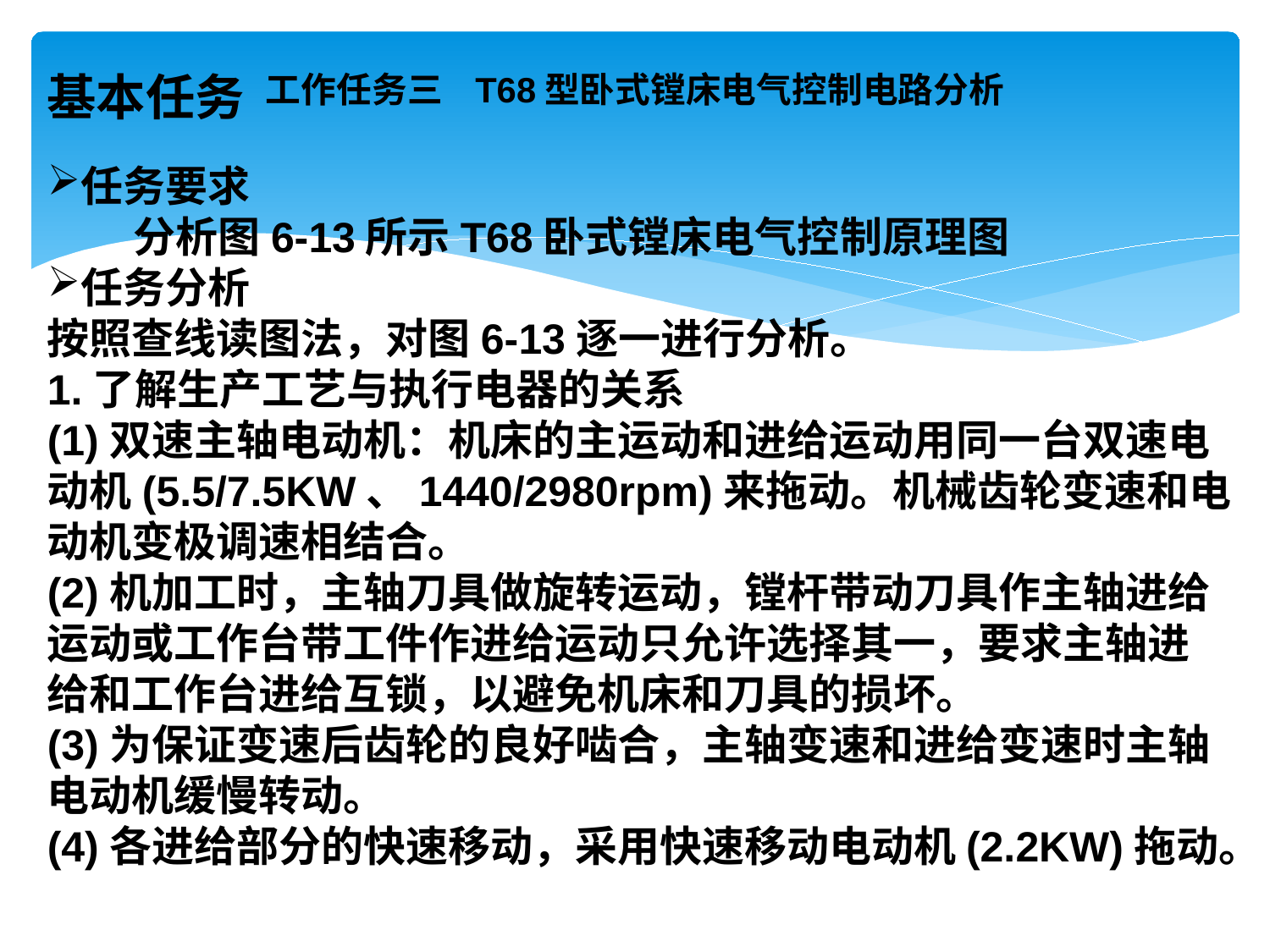

# 工作任务三   T68型卧式镗床电气控制电路分析
基本任务
任务要求
        分析图6-13所示T68卧式镗床电气控制原理图
任务分析
按照查线读图法，对图6-13逐一进行分析。
1.了解生产工艺与执行电器的关系
(1)双速主轴电动机：机床的主运动和进给运动用同一台双速电动机(5.5/7.5KW、1440/2980rpm)来拖动。机械齿轮变速和电动机变极调速相结合。
(2)机加工时，主轴刀具做旋转运动，镗杆带动刀具作主轴进给运动或工作台带工件作进给运动只允许选择其一，要求主轴进给和工作台进给互锁，以避免机床和刀具的损坏。
(3)为保证变速后齿轮的良好啮合，主轴变速和进给变速时主轴电动机缓慢转动。
(4)各进给部分的快速移动，采用快速移动电动机(2.2KW)拖动。